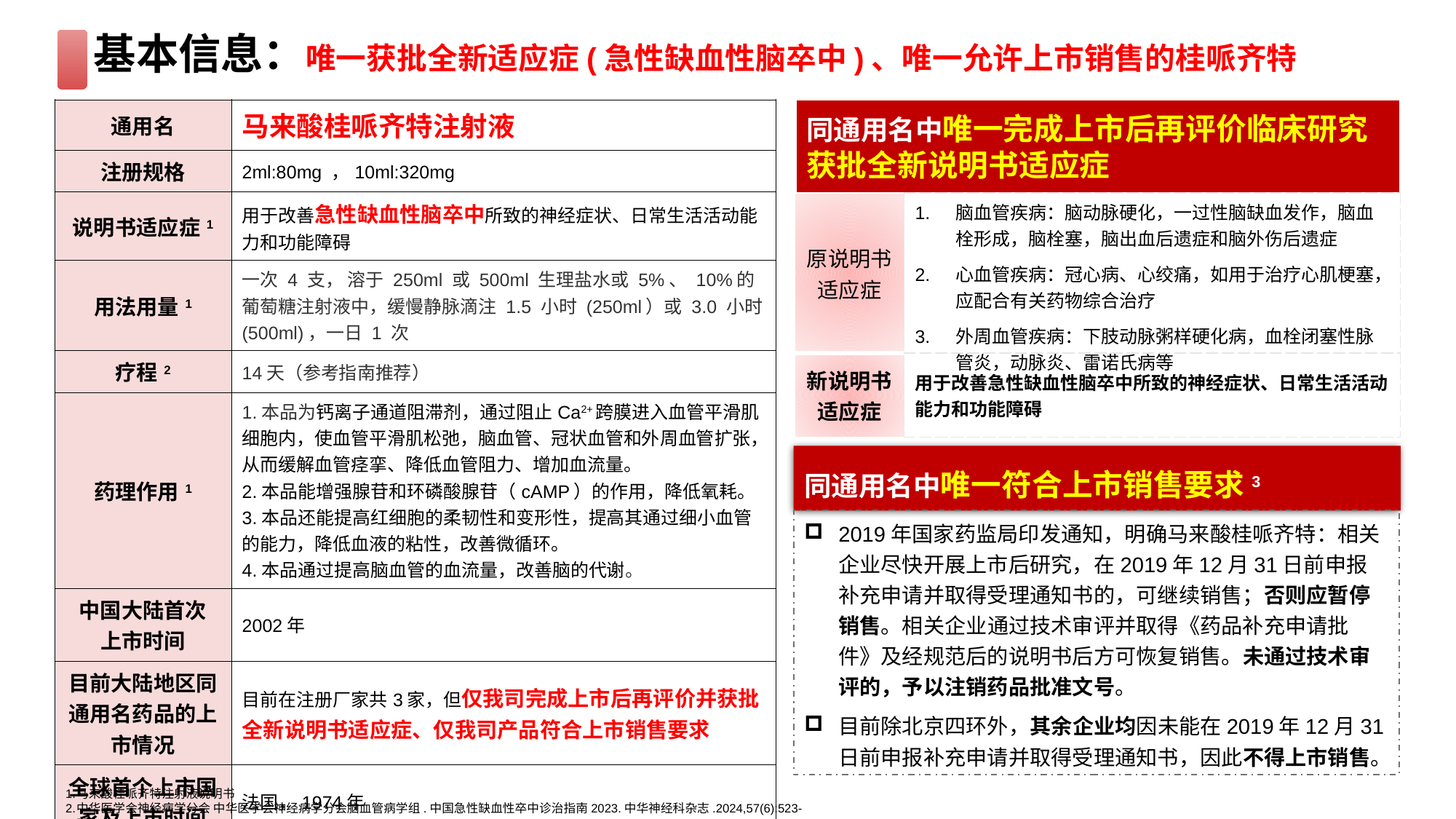

# 基本信息：唯一获批全新适应症(急性缺血性脑卒中)、唯一允许上市销售的桂哌齐特
| 通用名 | 马来酸桂哌齐特注射液 |
| --- | --- |
| 注册规格 | 2ml:80mg ，10ml:320mg |
| 说明书适应症1 | 用于改善急性缺血性脑卒中所致的神经症状、日常生活活动能力和功能障碍 |
| 用法用量1 | 一次 4 支， 溶于 250ml 或 500ml 生理盐水或 5%、 10%的葡萄糖注射液中，缓慢静脉滴注 1.5 小时 (250ml）或 3.0 小时(500ml)，一日 1 次 |
| 疗程2 | 14天（参考指南推荐） |
| 药理作用1 | 1.本品为钙离子通道阻滞剂，通过阻止Ca2+跨膜进入血管平滑肌细胞内，使血管平滑肌松弛，脑血管、冠状血管和外周血管扩张，从而缓解血管痉挛、降低血管阻力、增加血流量。 2.本品能增强腺苷和环磷酸腺苷（cAMP）的作用，降低氧耗。 3.本品还能提高红细胞的柔韧性和变形性，提高其通过细小血管的能力，降低血液的粘性，改善微循环。 4.本品通过提高脑血管的血流量，改善脑的代谢。 |
| 中国大陆首次 上市时间 | 2002年 |
| 目前大陆地区同通用名药品的上市情况 | 目前在注册厂家共3家，但仅我司完成上市后再评价并获批全新说明书适应症、仅我司产品符合上市销售要求 |
| 全球首个上市国家及上市时间 | 法国，1974年 |
| 是否为OTC药品 | 否 |
同通用名中唯一完成上市后再评价临床研究获批全新说明书适应症
| 原说明书适应症 | 脑血管疾病：脑动脉硬化，一过性脑缺血发作，脑血栓形成，脑栓塞，脑出血后遗症和脑外伤后遗症 心血管疾病：冠心病、心绞痛，如用于治疗心肌梗塞，应配合有关药物综合治疗 外周血管疾病：下肢动脉粥样硬化病，血栓闭塞性脉管炎，动脉炎、雷诺氏病等 |
| --- | --- |
| 新说明书适应症 | 用于改善急性缺血性脑卒中所致的神经症状、日常生活活动能力和功能障碍 |
同通用名中唯一符合上市销售要求3
2019年国家药监局印发通知，明确马来酸桂哌齐特：相关企业尽快开展上市后研究，在2019年12月31日前申报补充申请并取得受理通知书的，可继续销售；否则应暂停销售。相关企业通过技术审评并取得《药品补充申请批件》及经规范后的说明书后方可恢复销售。未通过技术审评的，予以注销药品批准文号。
目前除北京四环外，其余企业均因未能在2019年12月31日前申报补充申请并取得受理通知书，因此不得上市销售。
马来酸桂哌齐特注射液说明书
中华医学会神经病学分会 中华医学会神经病学分会脑血管病学组.中国急性缺血性卒中诊治指南2023.中华神经科杂志.2024,57(6):523-556.

《关于马来酸桂哌齐特注射液上市后临床研究有关事宜的通知》药监综药注函[2019]247号